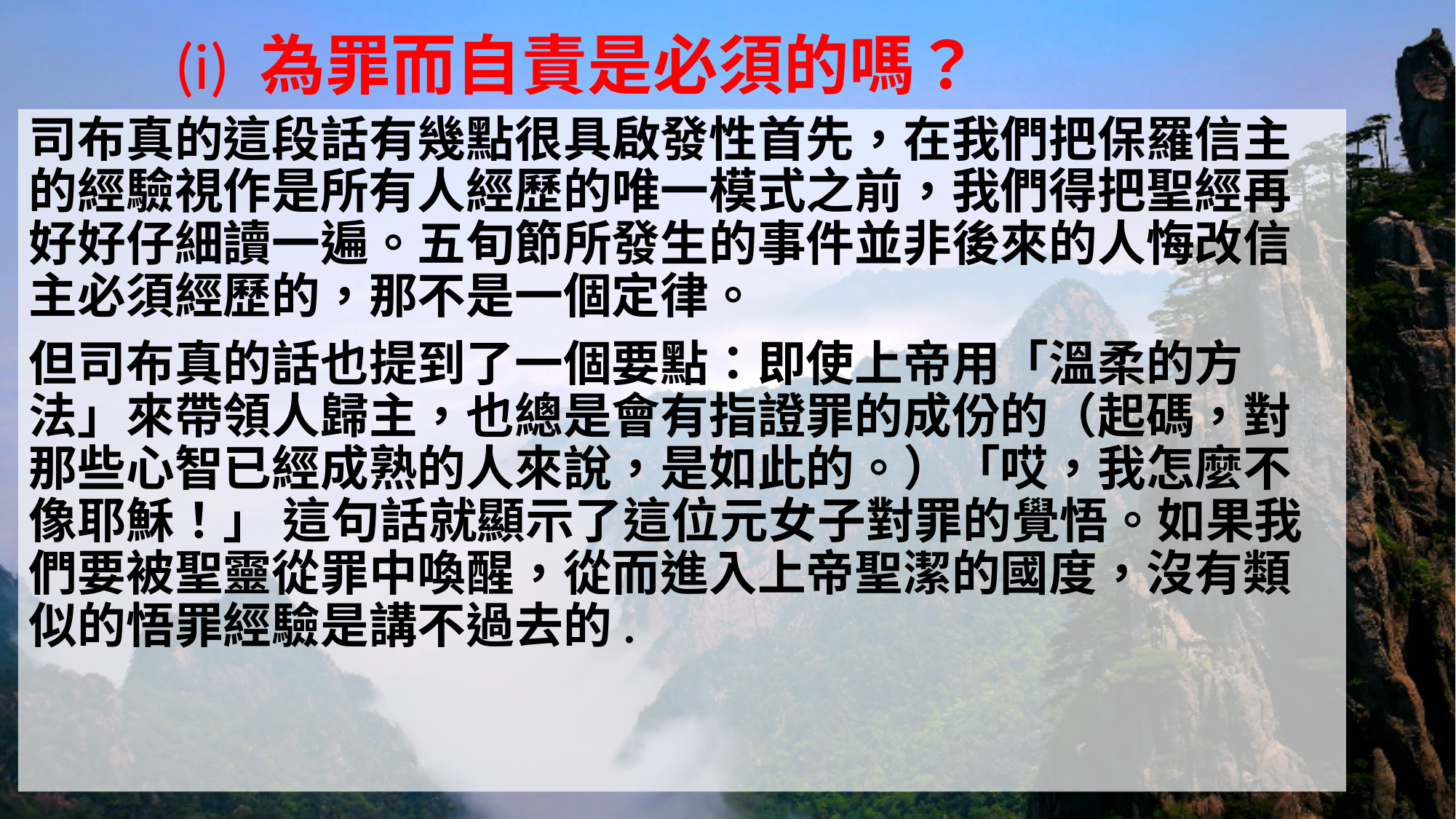

# (i) 為罪而自責是必須的嗎？
司布真的這段話有幾點很具啟發性首先，在我們把保羅信主的經驗視作是所有人經歷的唯一模式之前，我們得把聖經再好好仔細讀一遍。五旬節所發生的事件並非後來的人悔改信主必須經歷的，那不是一個定律。
但司布真的話也提到了一個要點：即使上帝用「溫柔的方法」來帶領人歸主，也總是會有指證罪的成份的（起碼，對那些心智已經成熟的人來說，是如此的。）「哎，我怎麼不像耶穌！」 這句話就顯示了這位元女子對罪的覺悟。如果我們要被聖靈從罪中喚醒，從而進入上帝聖潔的國度，沒有類似的悟罪經驗是講不過去的.